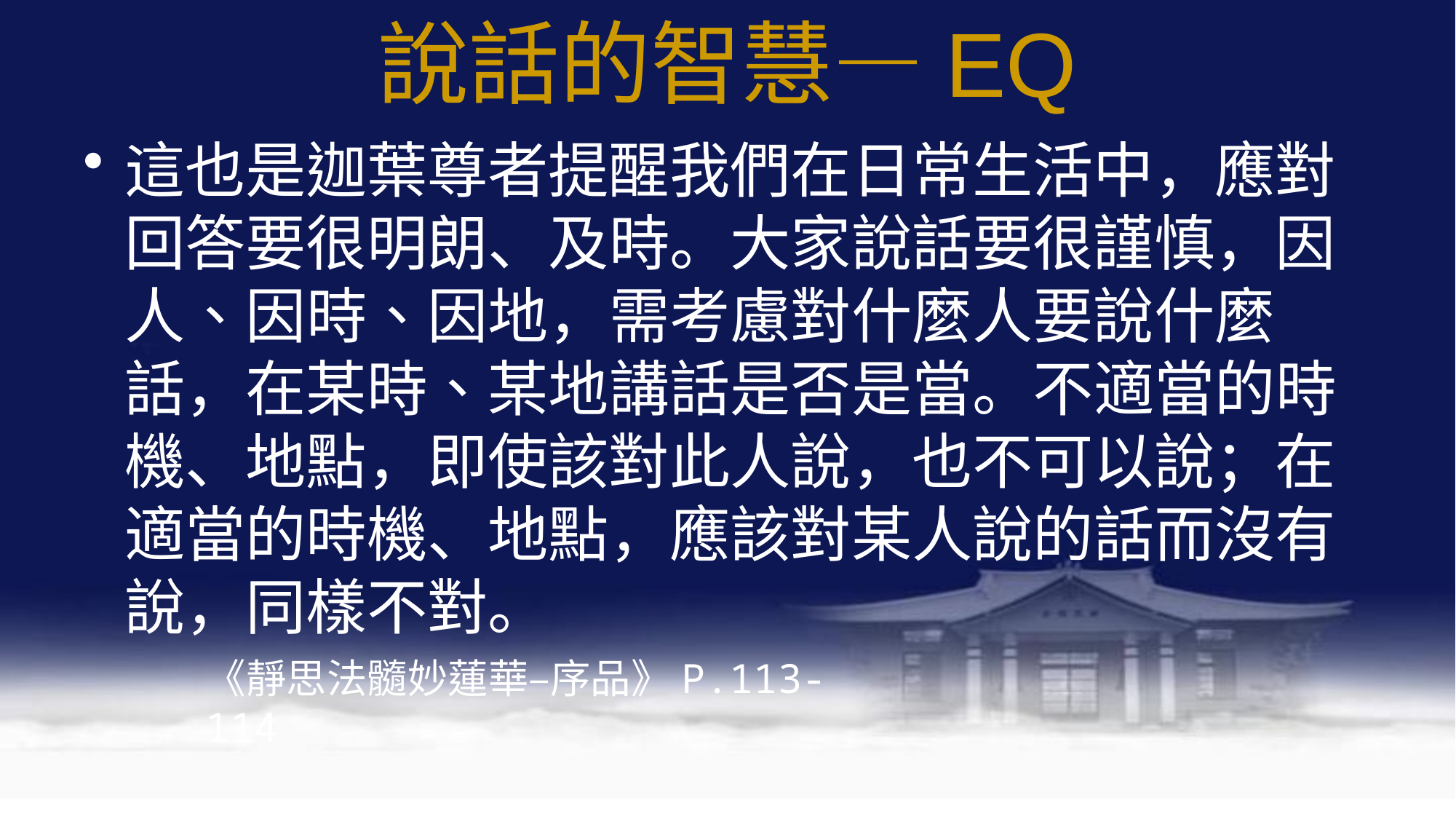

# 說話的智慧—EQ
這也是迦葉尊者提醒我們在日常生活中，應對回答要很明朗、及時。大家說話要很謹慎，因人、因時、因地，需考慮對什麼人要說什麼話，在某時、某地講話是否是當。不適當的時機、地點，即使該對此人說，也不可以說；在適當的時機、地點，應該對某人說的話而沒有說，同樣不對。
《靜思法髓妙蓮華–序品》P.113-114